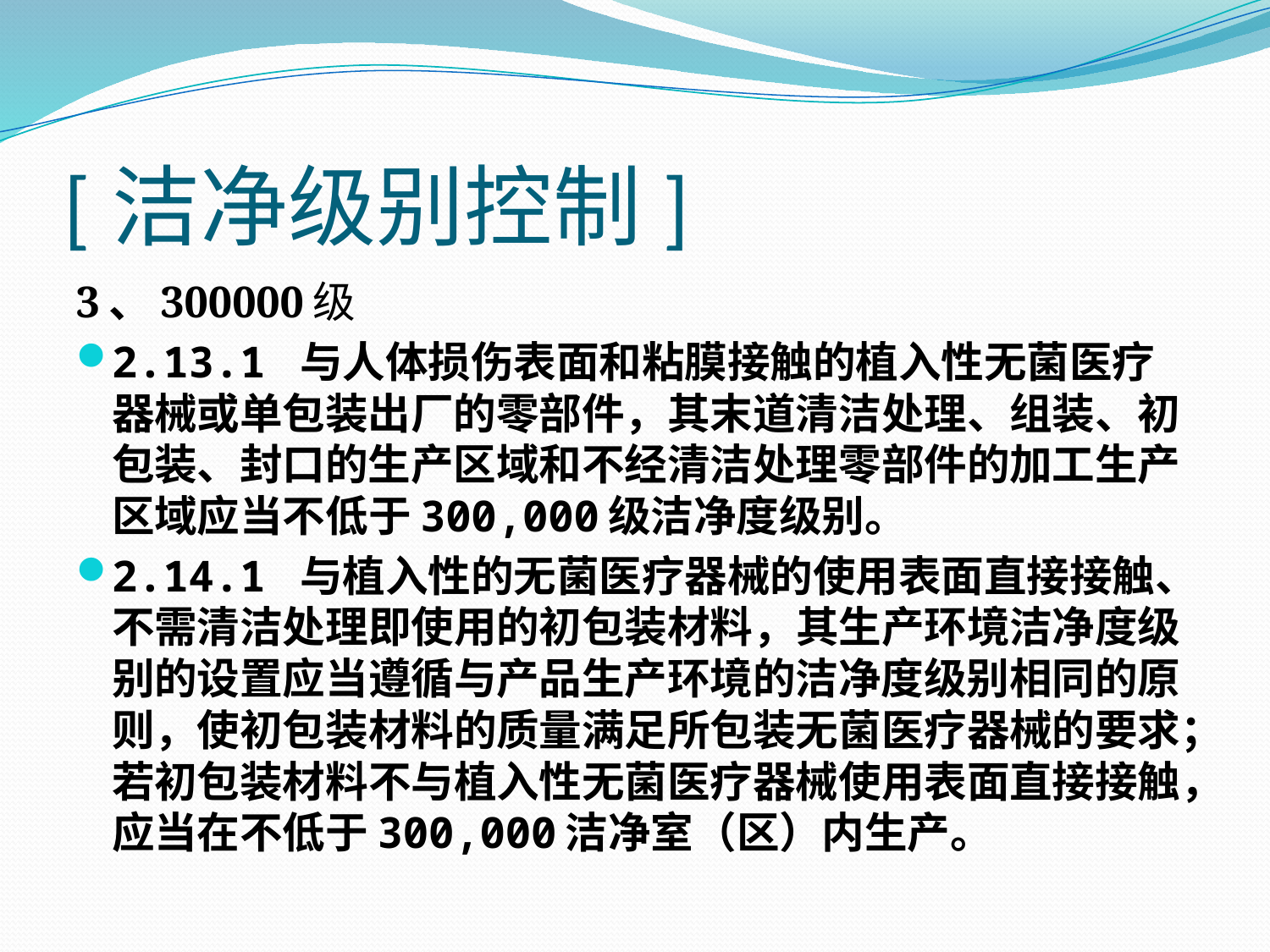

# [洁净级别控制]
3、300000级
2.13.1 与人体损伤表面和粘膜接触的植入性无菌医疗器械或单包装出厂的零部件，其末道清洁处理、组装、初包装、封口的生产区域和不经清洁处理零部件的加工生产区域应当不低于300,000级洁净度级别。
2.14.1 与植入性的无菌医疗器械的使用表面直接接触、不需清洁处理即使用的初包装材料，其生产环境洁净度级别的设置应当遵循与产品生产环境的洁净度级别相同的原则，使初包装材料的质量满足所包装无菌医疗器械的要求；若初包装材料不与植入性无菌医疗器械使用表面直接接触，应当在不低于300,000洁净室（区）内生产。